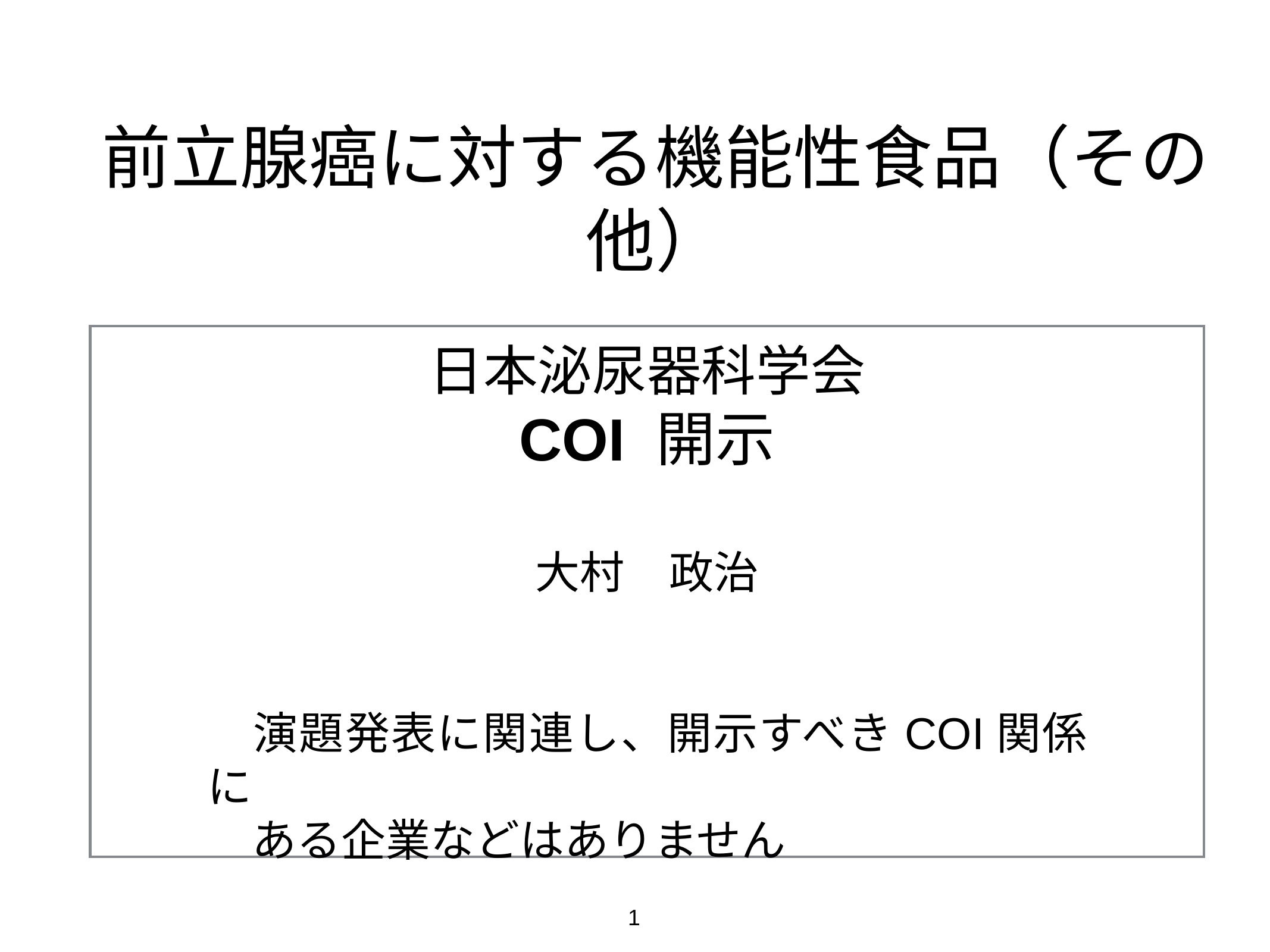

# 前立腺癌に対する機能性食品（その他）

日本泌尿器科学会
COI 開示

大村　政治

　演題発表に関連し、開示すべきCOI関係に
　ある企業などはありません

1